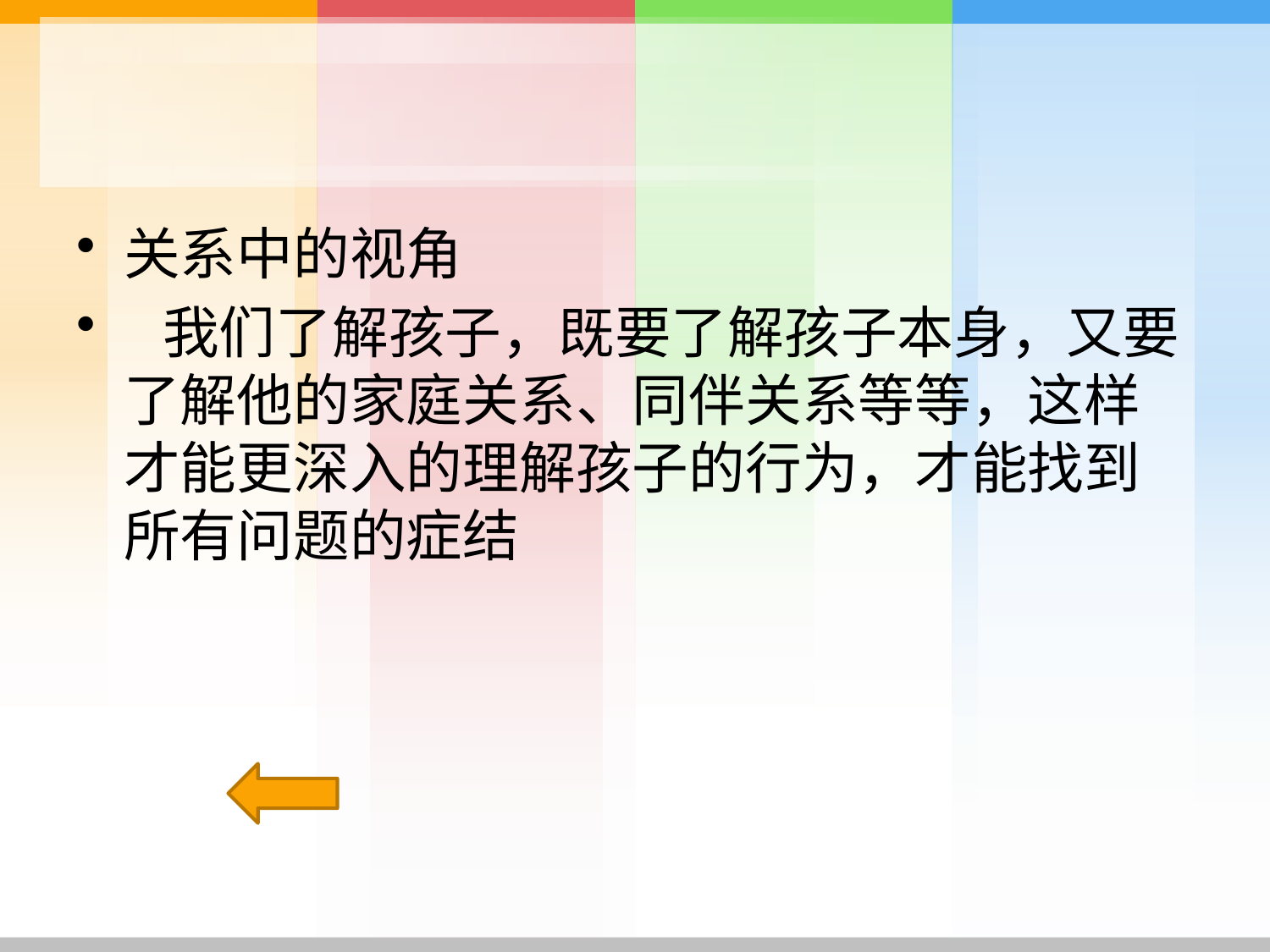

#
关系中的视角
  我们了解孩子，既要了解孩子本身，又要了解他的家庭关系、同伴关系等等，这样才能更深入的理解孩子的行为，才能找到所有问题的症结